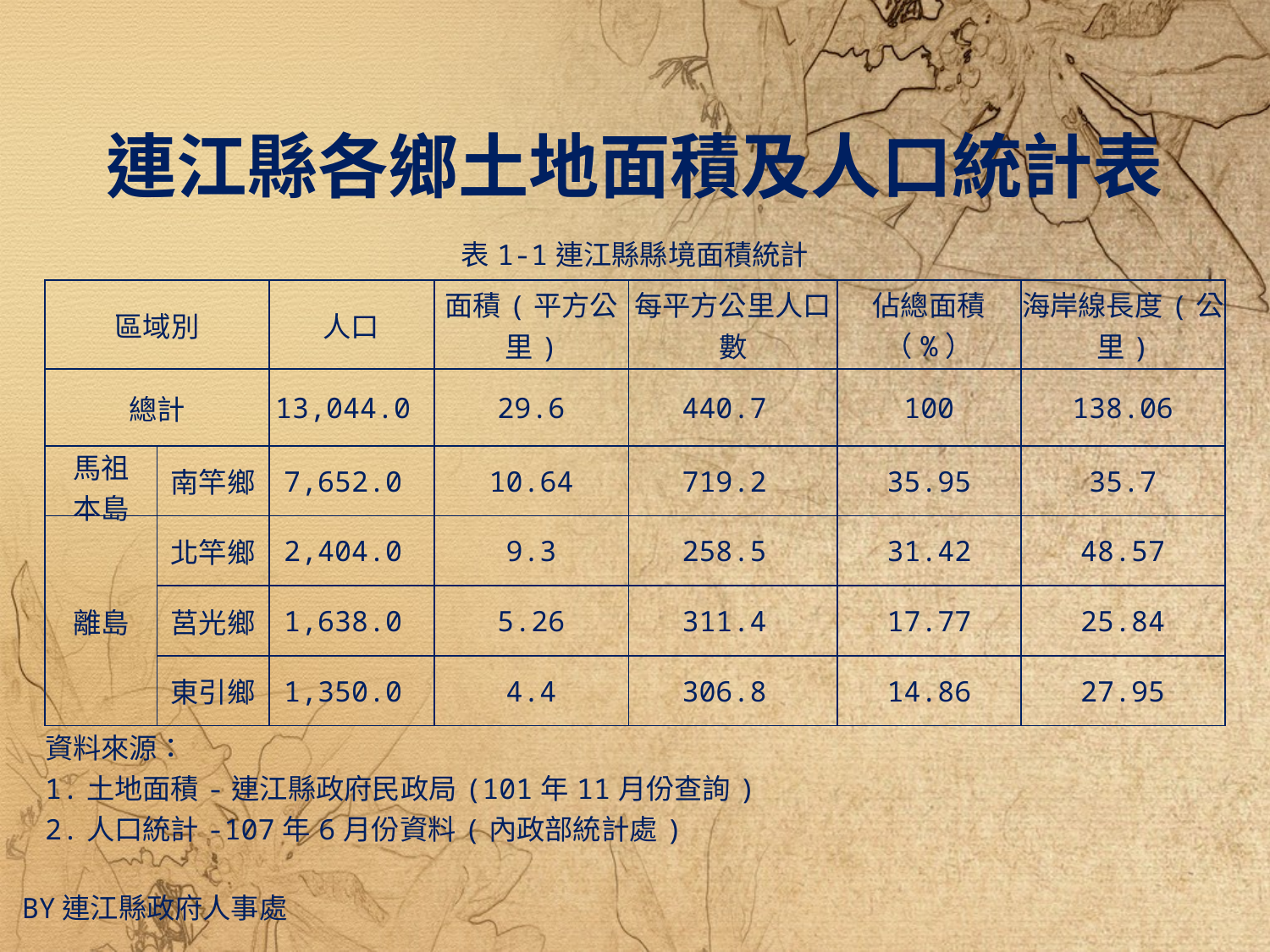

連江縣各鄉土地面積及人口統計表
| 表1-1連江縣縣境面積統計 |  |  |  |  |  |  |
| --- | --- | --- | --- | --- | --- | --- |
| 區域別 |  | 人口 | 面積(平方公里) | 每平方公里人口數 | 佔總面積（%） | 海岸線長度(公里) |
| 總計 |  | 13,044.0 | 29.6 | 440.7 | 100 | 138.06 |
| 馬祖 本島 | 南竿鄉 | 7,652.0 | 10.64 | 719.2 | 35.95 | 35.7 |
| 離島 | 北竿鄉 | 2,404.0 | 9.3 | 258.5 | 31.42 | 48.57 |
|  | 莒光鄉 | 1,638.0 | 5.26 | 311.4 | 17.77 | 25.84 |
|  | 東引鄉 | 1,350.0 | 4.4 | 306.8 | 14.86 | 27.95 |
| 資料來源： 1.土地面積-連江縣政府民政局(101年11月份查詢) 2.人口統計-107年6月份資料(內政部統計處) |  |  |  |  |  |  |
By連江縣政府人事處